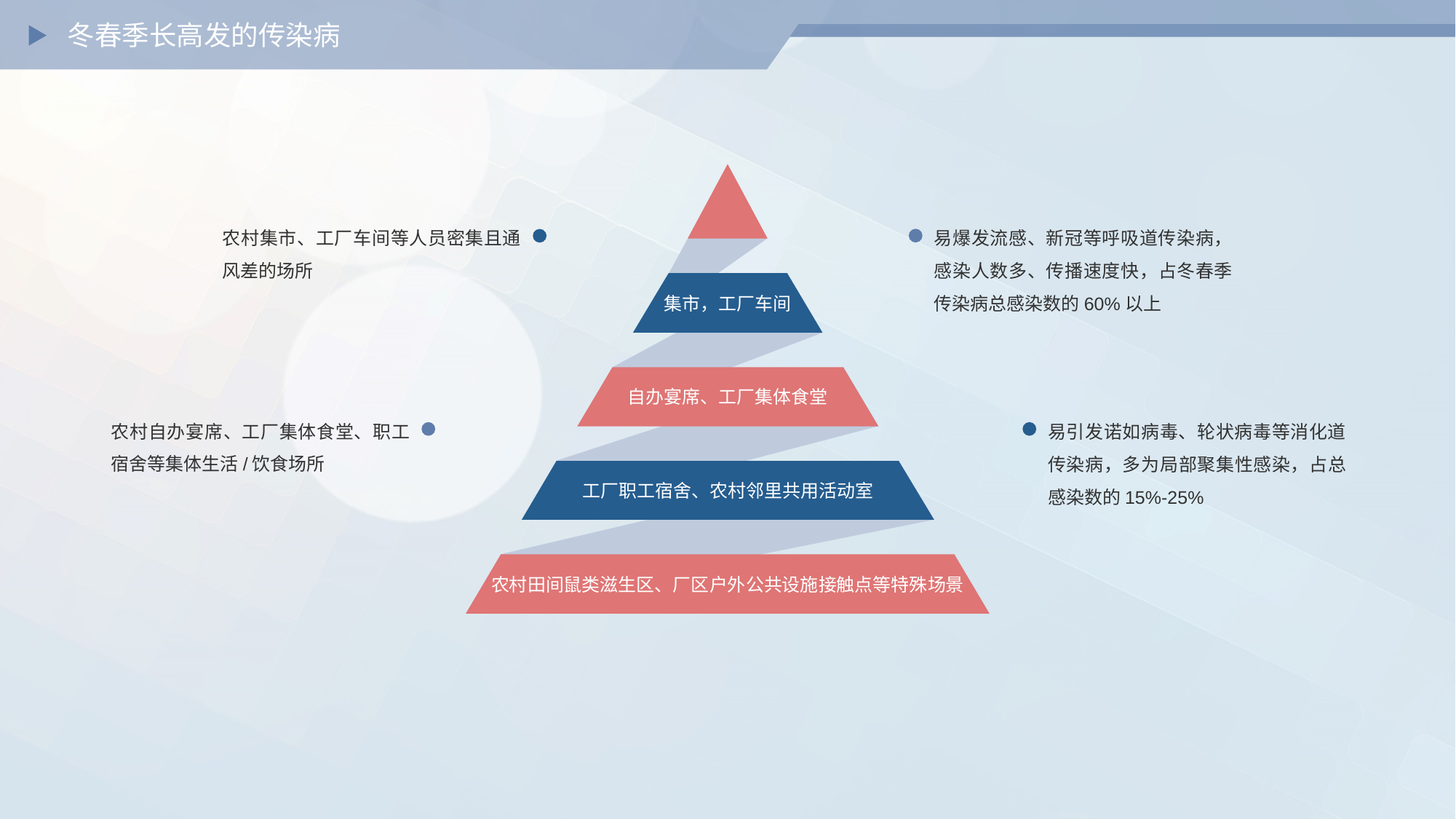

冬春季长高发的传染病

集市，工厂车间

自办宴席、工厂集体食堂

工厂职工宿舍、农村邻里共用活动室
农村田间鼠类滋生区、厂区户外公共设施接触点等特殊场景
农村集市、工厂车间等人员密集且通风差的场所

易爆发流感、新冠等呼吸道传染病，感染人数多、传播速度快，占冬春季传染病总感染数的60%以上

农村自办宴席、工厂集体食堂、职工宿舍等集体生活/饮食场所

易引发诺如病毒、轮状病毒等消化道传染病，多为局部聚集性感染，占总感染数的15%-25%